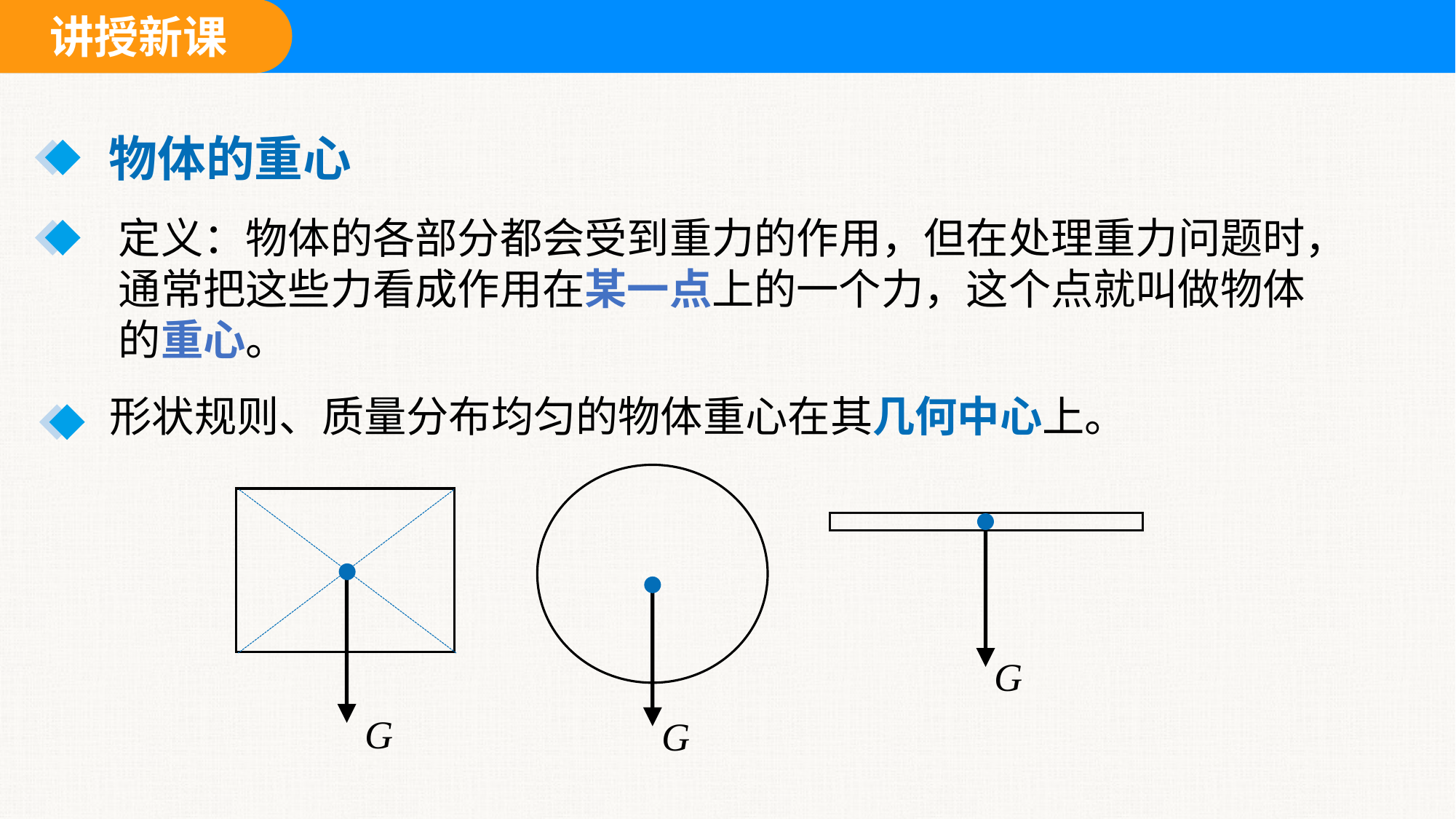

物体的重心

定义：物体的各部分都会受到重力的作用，但在处理重力问题时，通常把这些力看成作用在某一点上的一个力，这个点就叫做物体的重心。

形状规则、质量分布均匀的物体重心在其几何中心上。

G

G

G